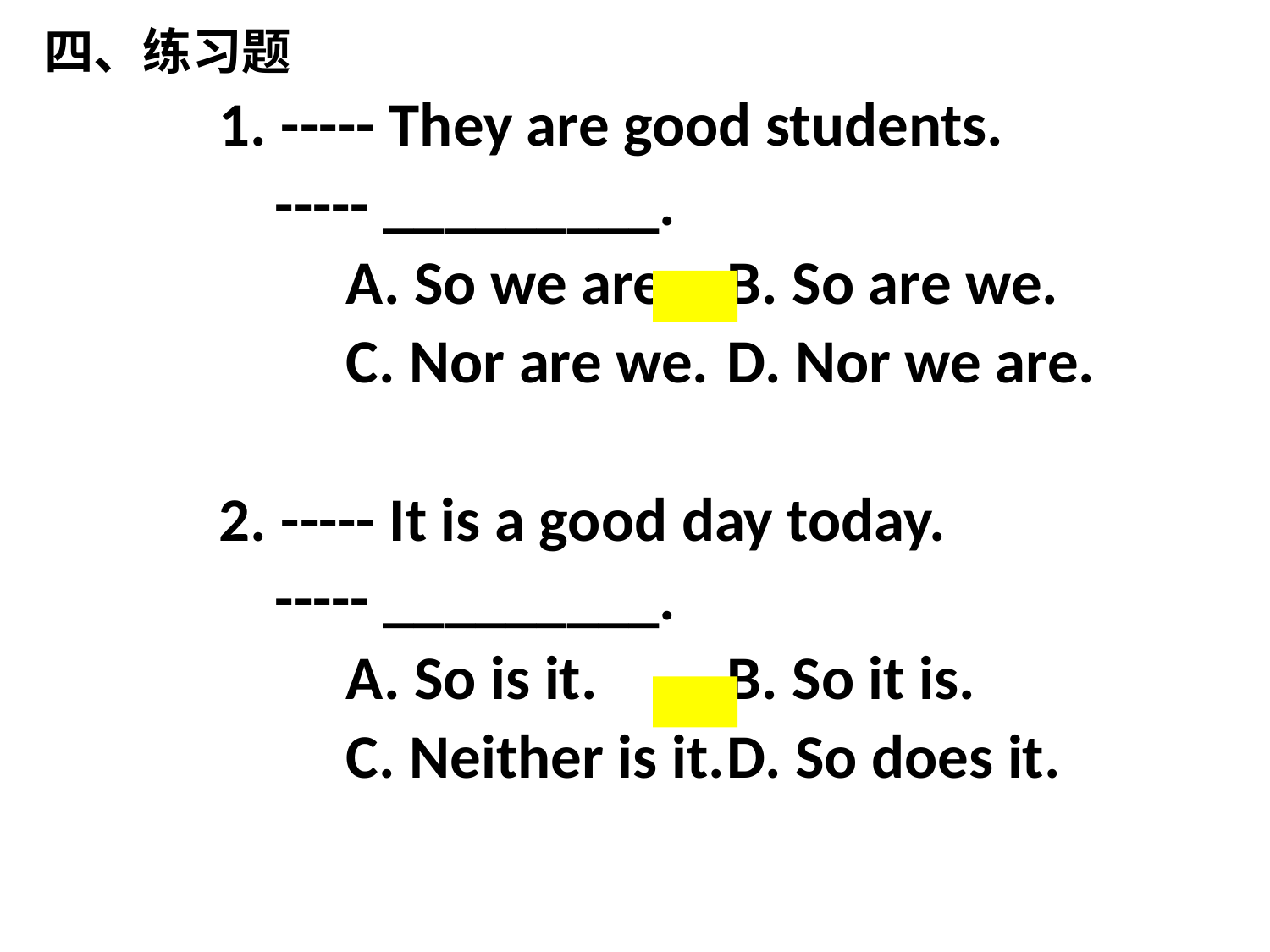

四、练习题
		1. ----- They are good students.
		    ----- _________.
			A. So we are.	B. So are we.
			C. Nor are we.	D. Nor we are.

		2. ----- It is a good day today.
		    ----- _________.
			A. So is it.		B. So it is.
			C. Neither is it.	D. So does it.